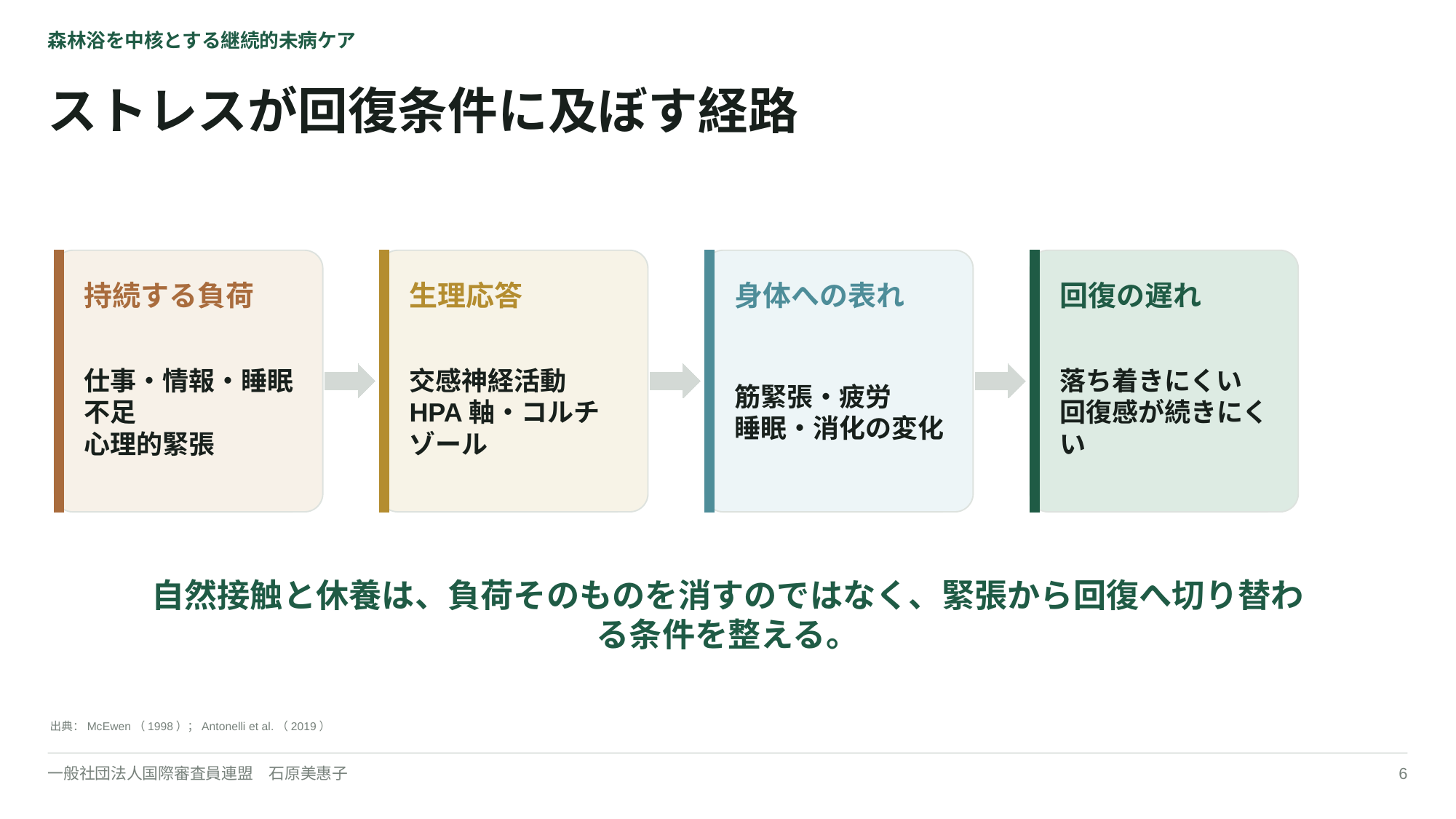

森林浴を中核とする継続的未病ケア
ストレスが回復条件に及ぼす経路

持続する負荷
生理応答
身体への表れ
回復の遅れ
仕事・情報・睡眠不足
心理的緊張
交感神経活動
HPA軸・コルチゾール
筋緊張・疲労
睡眠・消化の変化
落ち着きにくい
回復感が続きにくい

自然接触と休養は、負荷そのものを消すのではなく、緊張から回復へ切り替わる条件を整える。
出典：McEwen（1998）；Antonelli et al.（2019）

一般社団法人国際審査員連盟　石原美惠子
6